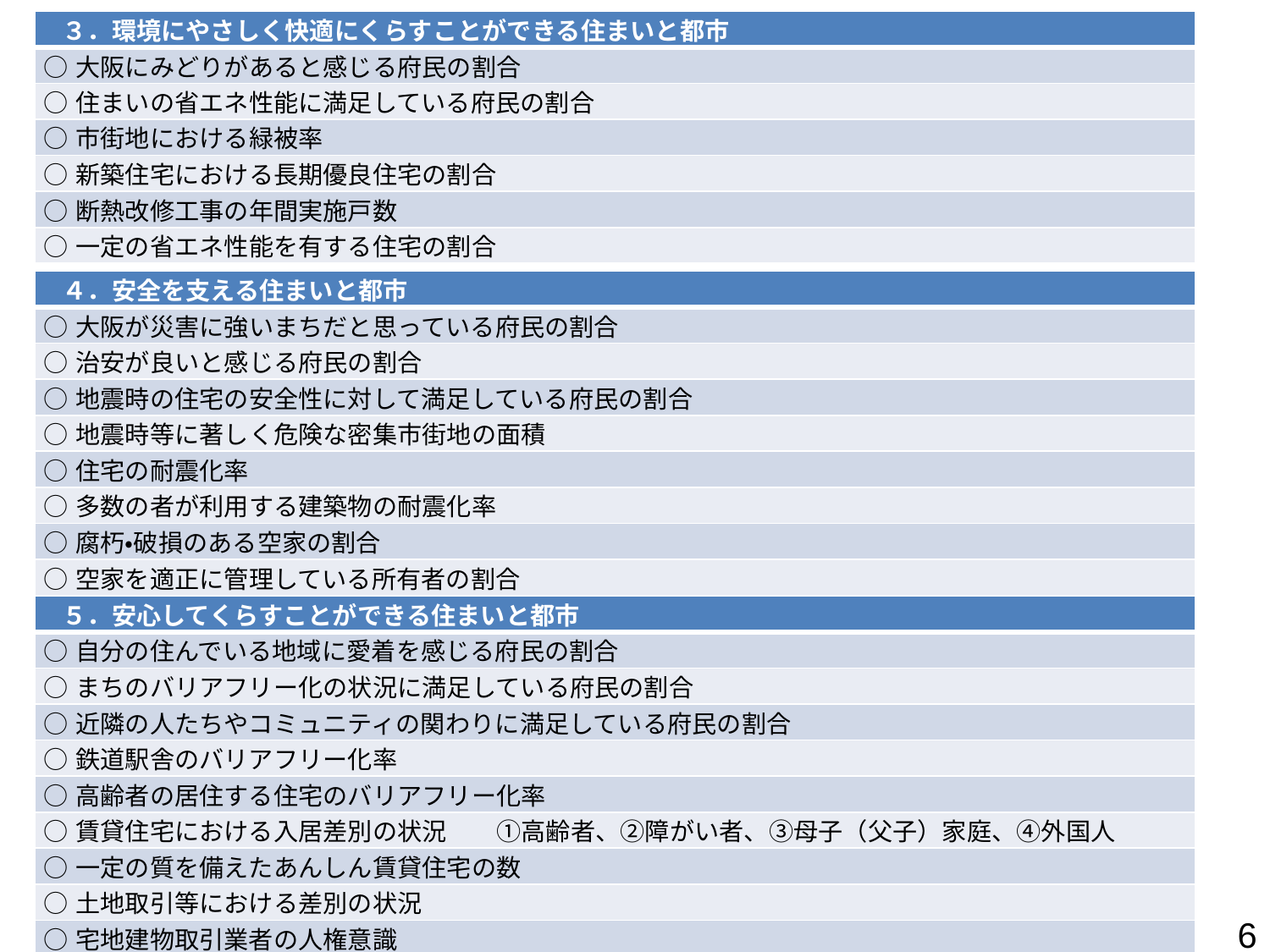

| ３．環境にやさしく快適にくらすことができる住まいと都市 |
| --- |
| ○大阪にみどりがあると感じる府民の割合 |
| ○住まいの省エネ性能に満足している府民の割合 |
| ○市街地における緑被率 |
| ○新築住宅における長期優良住宅の割合 |
| ○断熱改修工事の年間実施戸数 |
| ○一定の省エネ性能を有する住宅の割合 |
| ４．安全を支える住まいと都市 |
| --- |
| ○大阪が災害に強いまちだと思っている府民の割合 |
| ○治安が良いと感じる府民の割合 |
| ○地震時の住宅の安全性に対して満足している府民の割合 |
| ○地震時等に著しく危険な密集市街地の面積 |
| ○住宅の耐震化率 |
| ○多数の者が利用する建築物の耐震化率 |
| ○腐朽・破損のある空家の割合 |
| ○空家を適正に管理している所有者の割合 |
| ５．安心してくらすことができる住まいと都市 |
| --- |
| ○自分の住んでいる地域に愛着を感じる府民の割合 |
| ○まちのバリアフリー化の状況に満足している府民の割合 |
| ○近隣の人たちやコミュニティの関わりに満足している府民の割合 |
| ○鉄道駅舎のバリアフリー化率 |
| ○高齢者の居住する住宅のバリアフリー化率 |
| ○賃貸住宅における入居差別の状況　　①高齢者、②障がい者、③母子（父子）家庭、④外国人 |
| ○一定の質を備えたあんしん賃貸住宅の数 |
| ○土地取引等における差別の状況 |
| ○宅地建物取引業者の人権意識 |
6